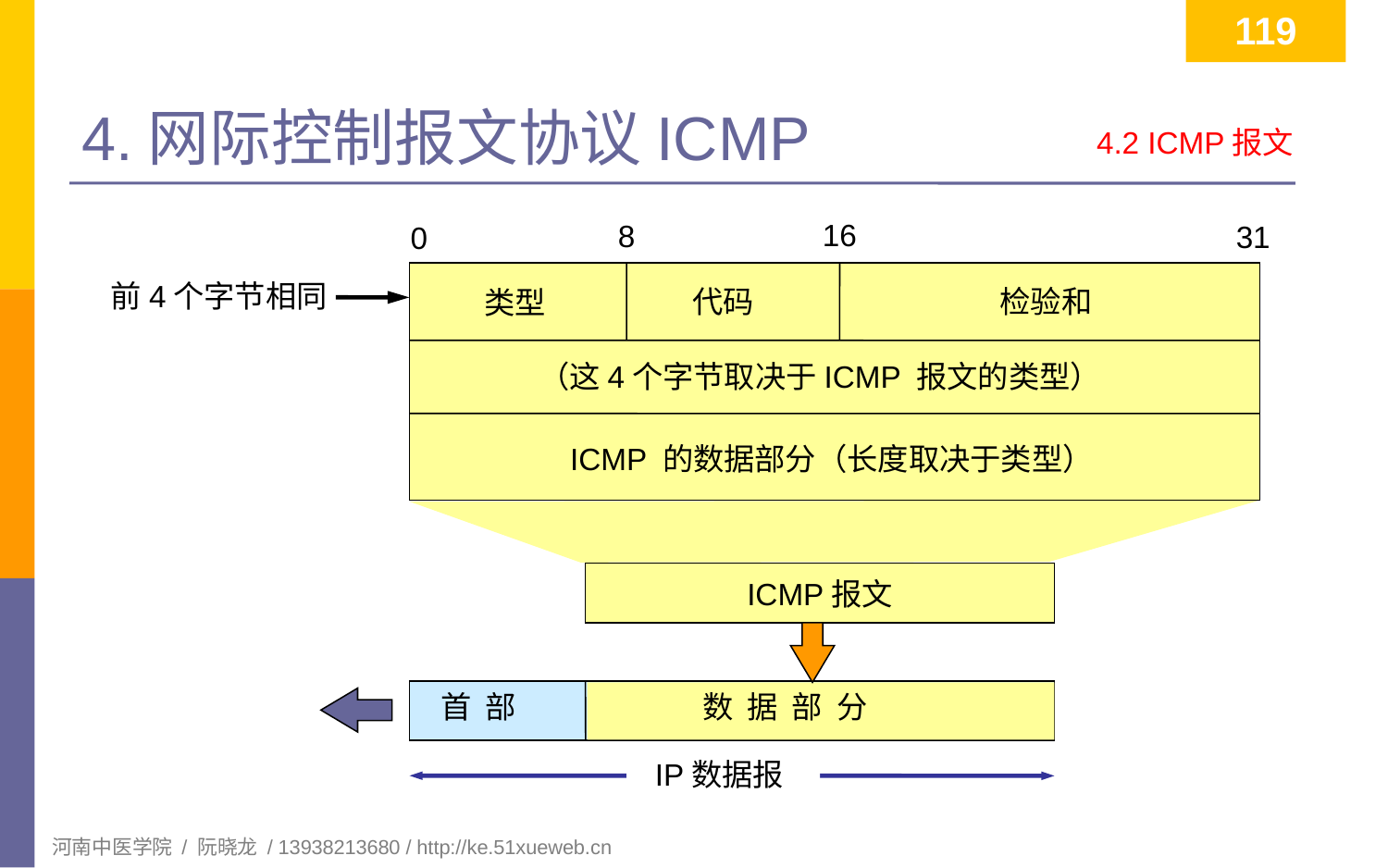

119
# 4.网际控制报文协议ICMP
4.2 ICMP报文

16
8
31
0

前4个字节相同
代码
检验和
类型

（这4个字节取决于ICMP 报文的类型）
ICMP 的数据部分（长度取决于类型）

ICMP报文

首  部
数  据  部  分

IP数据报